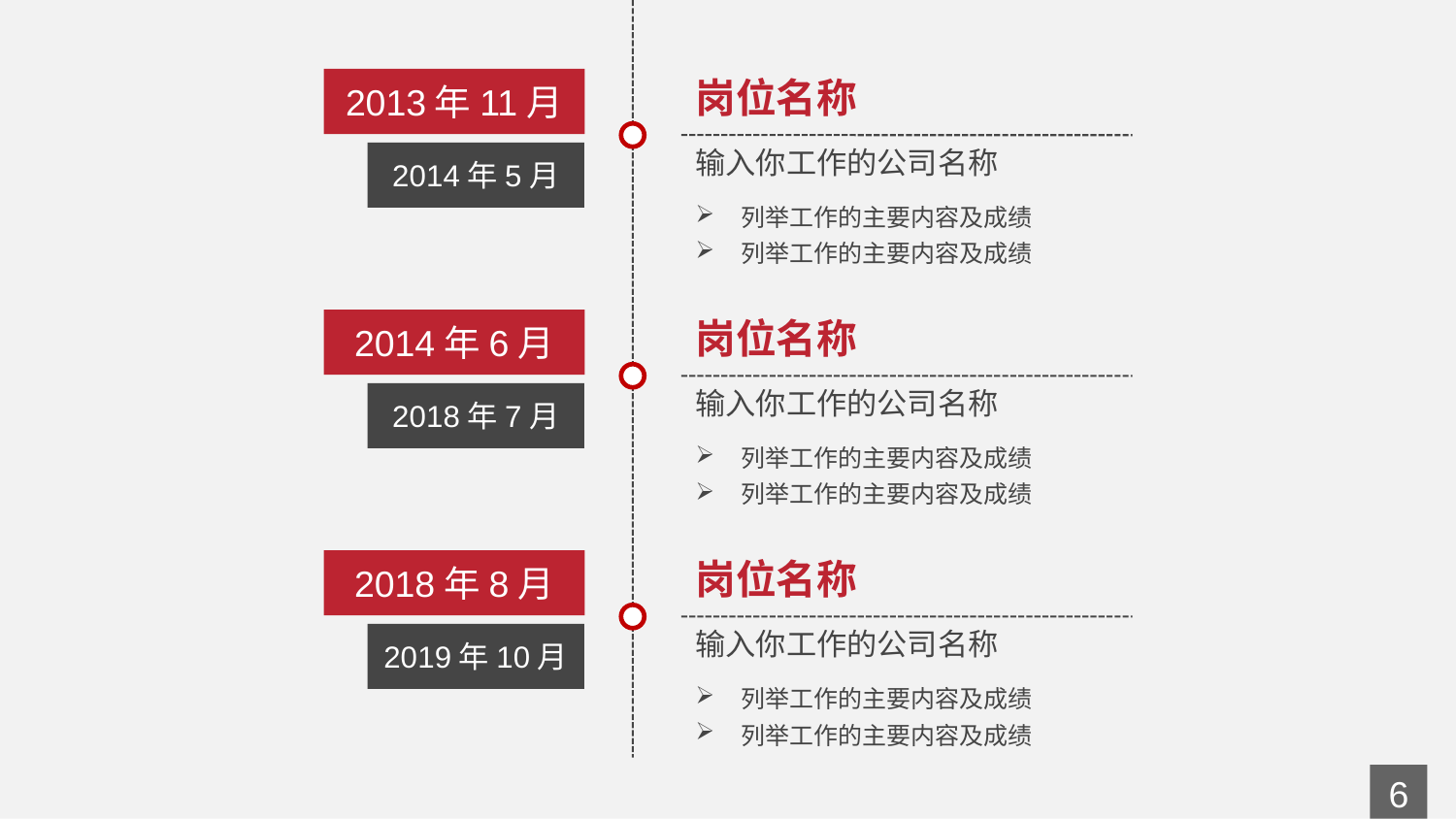

岗位名称
2013年11月

输入你工作的公司名称
2014年5月
列举工作的主要内容及成绩
列举工作的主要内容及成绩
岗位名称
2014年6月

输入你工作的公司名称
2018年7月
列举工作的主要内容及成绩
列举工作的主要内容及成绩
岗位名称
2018年8月

输入你工作的公司名称
2019年10月
列举工作的主要内容及成绩
列举工作的主要内容及成绩
6